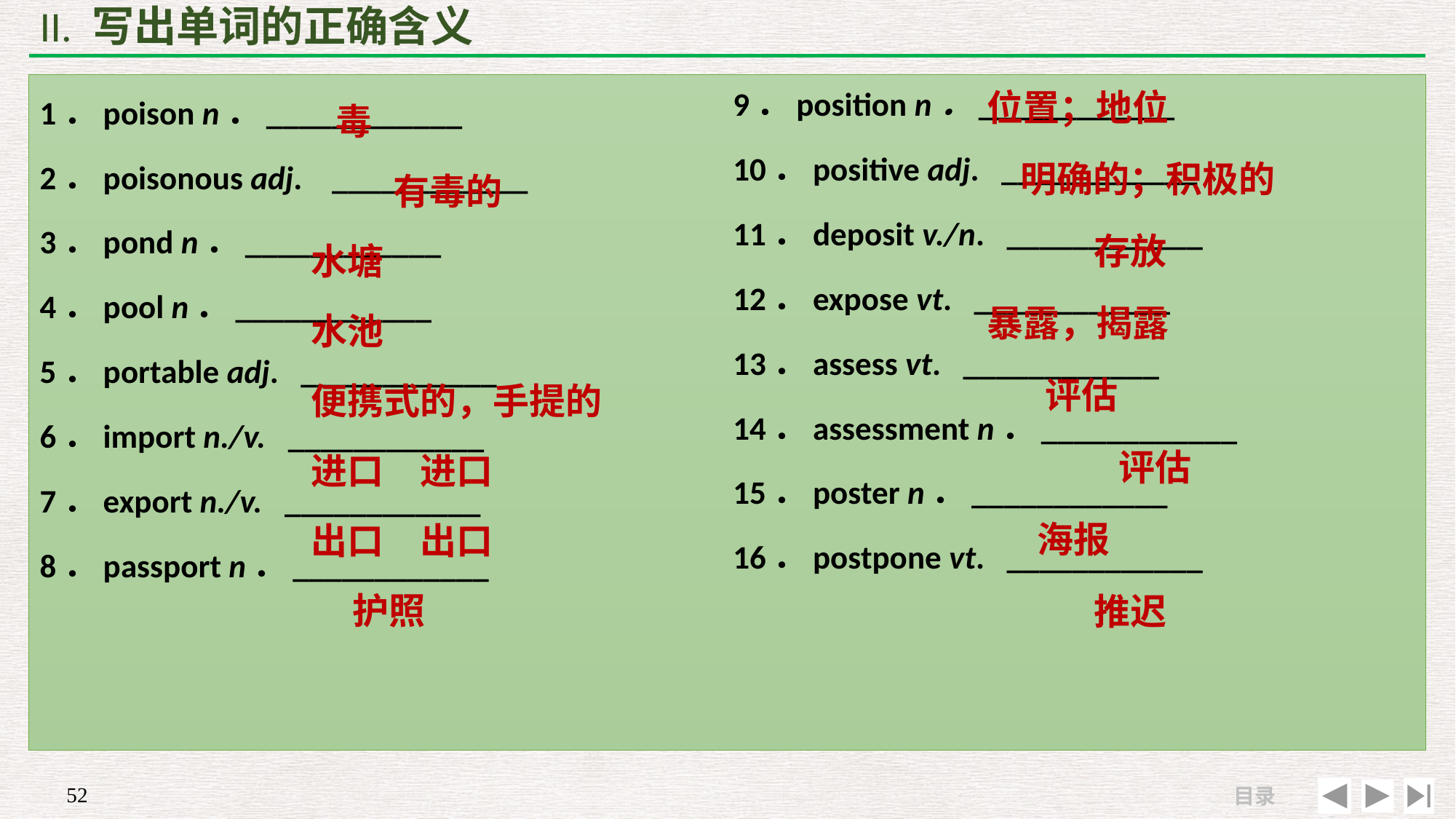

# II. 写出单词的正确含义
位置；地位
   明确的；积极的
            存放
暴露，揭露
      评估
               评估
     海报
            推迟
9．position n．____________
10．positive adj.   ____________
11．deposit v./n.   ____________
12．expose vt.   ____________
13．assess vt.   ____________
14．assessment n．____________
15．poster n．____________
16．postpone vt.   ____________
  毒
         有毒的
水塘
水池
便携式的，手提的
进口　进口
出口　出口
    护照
1．poison n．____________
2．poisonous adj.    ____________
3．pond n．____________
4．pool n．____________
5．portable adj.   ____________
6．import n./v.   ____________
7．export n./v.   ____________
8．passport n．____________